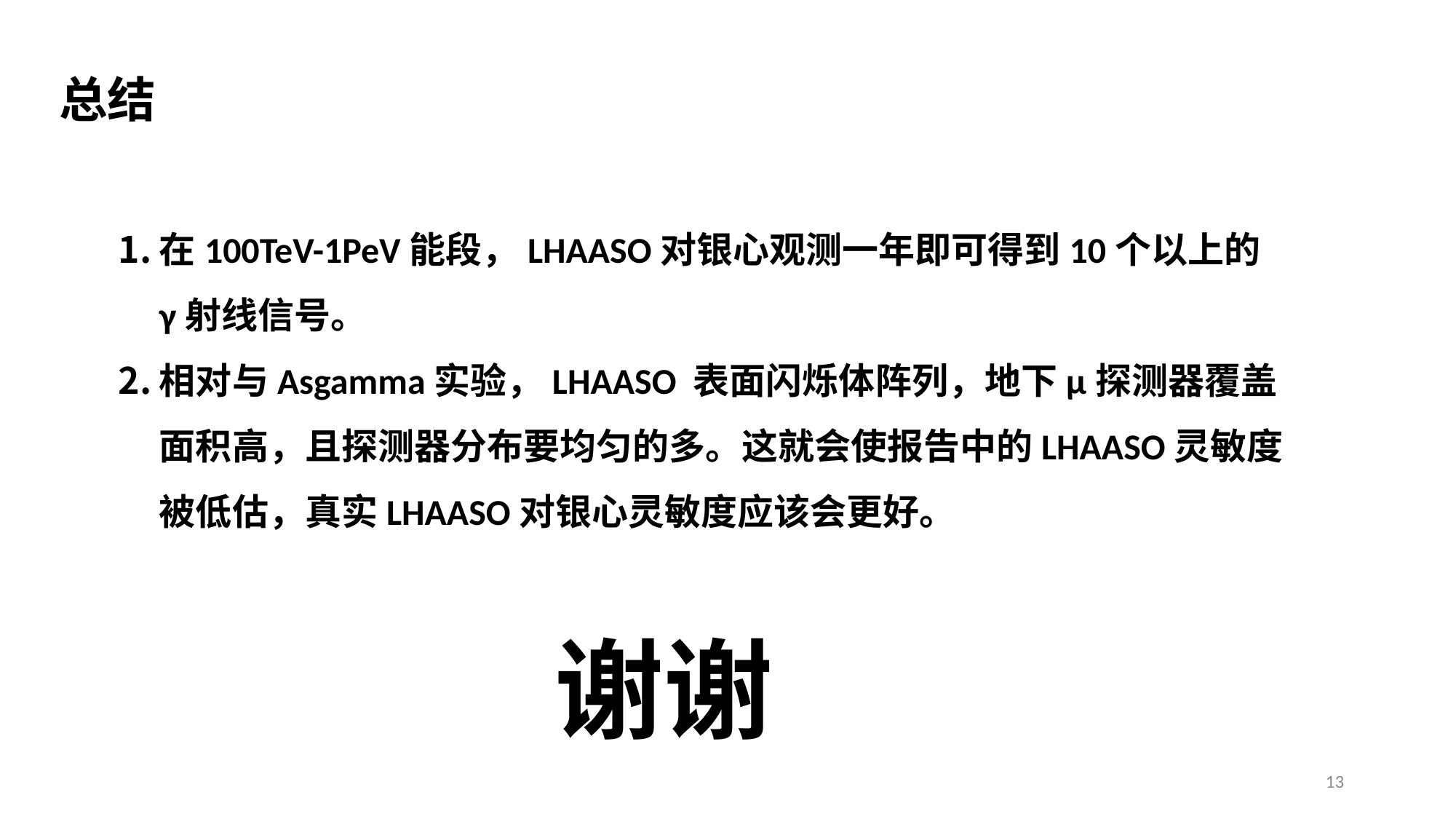

总结
在100TeV-1PeV能段，LHAASO对银心观测一年即可得到10个以上的γ射线信号。
相对与Asgamma实验，LHAASO 表面闪烁体阵列，地下μ探测器覆盖面积高，且探测器分布要均匀的多。这就会使报告中的LHAASO灵敏度被低估，真实LHAASO对银心灵敏度应该会更好。
谢谢
13